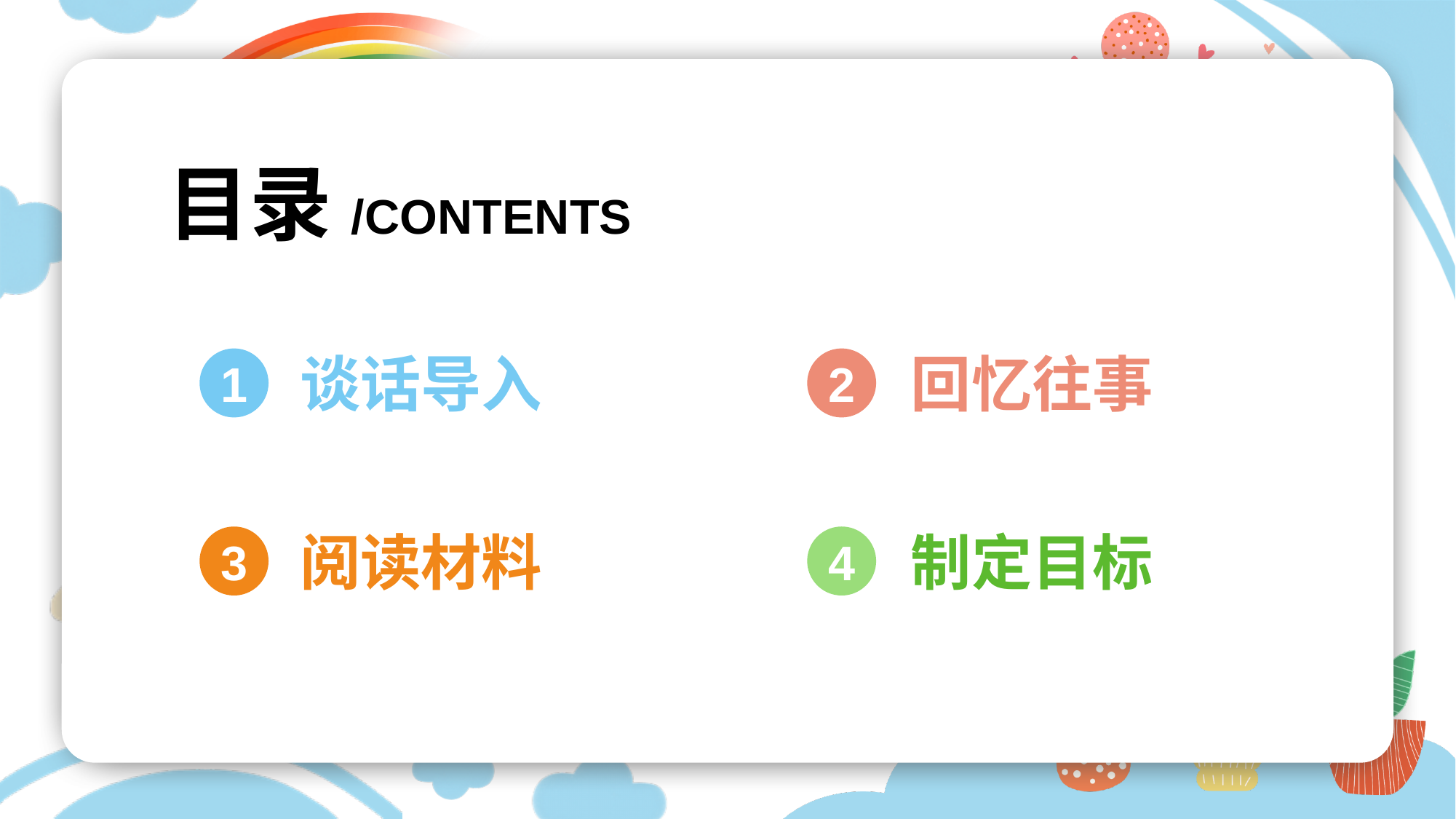

目录/CONTENTS
谈话导入
回忆往事
1
2
阅读材料
制定目标
3
4